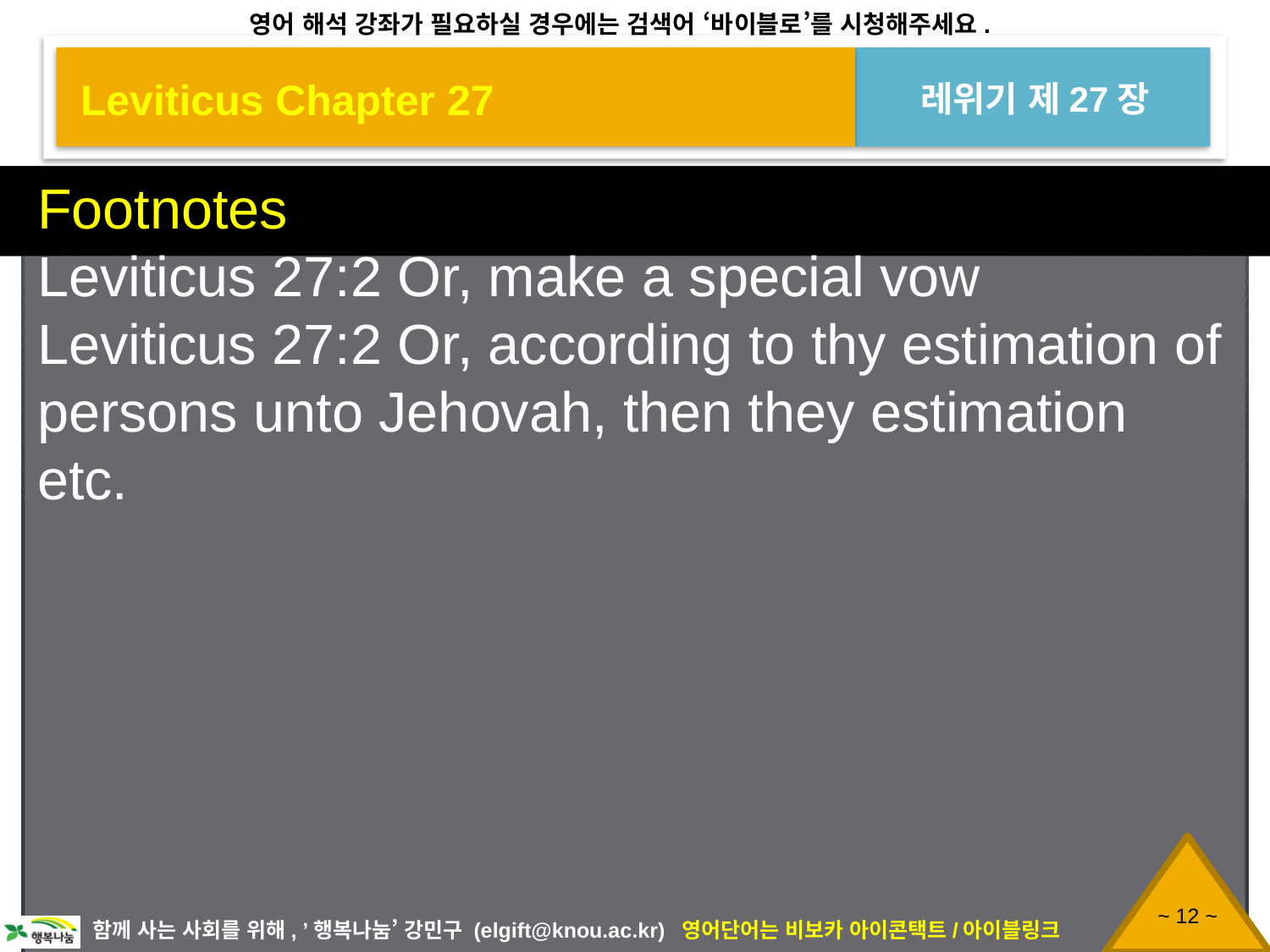

Leviticus Chapter 27
레위기 제27장
Footnotes
Leviticus 27:2 Or, make a special vow
Leviticus 27:2 Or, according to thy estimation of persons unto Jehovah, then they estimation etc.